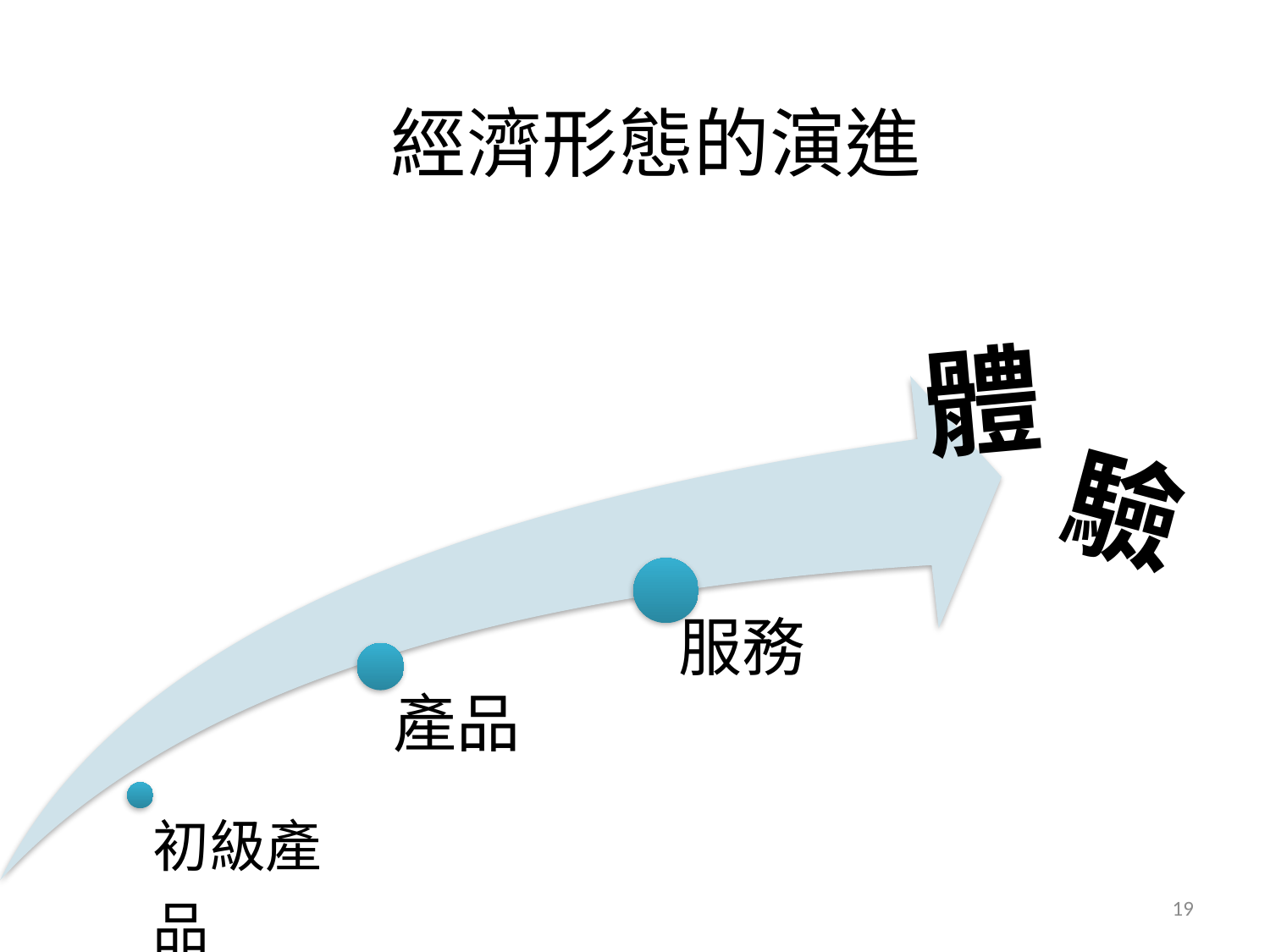

經濟形態的演進
體
初級產品
產品
服務
驗
19